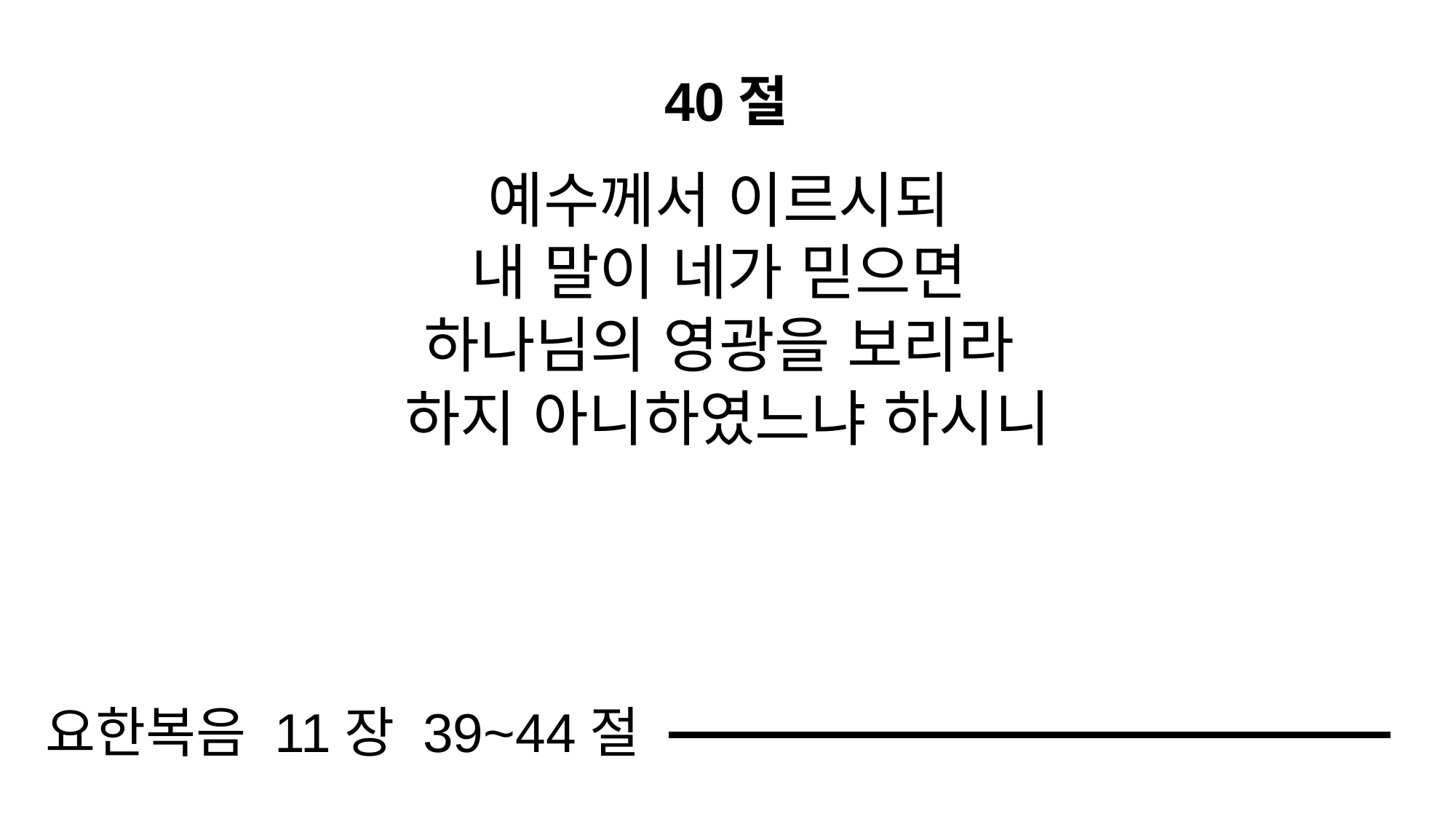

40절
예수께서 이르시되
내 말이 네가 믿으면
하나님의 영광을 보리라
하지 아니하였느냐 하시니
요한복음 11장 39~44절